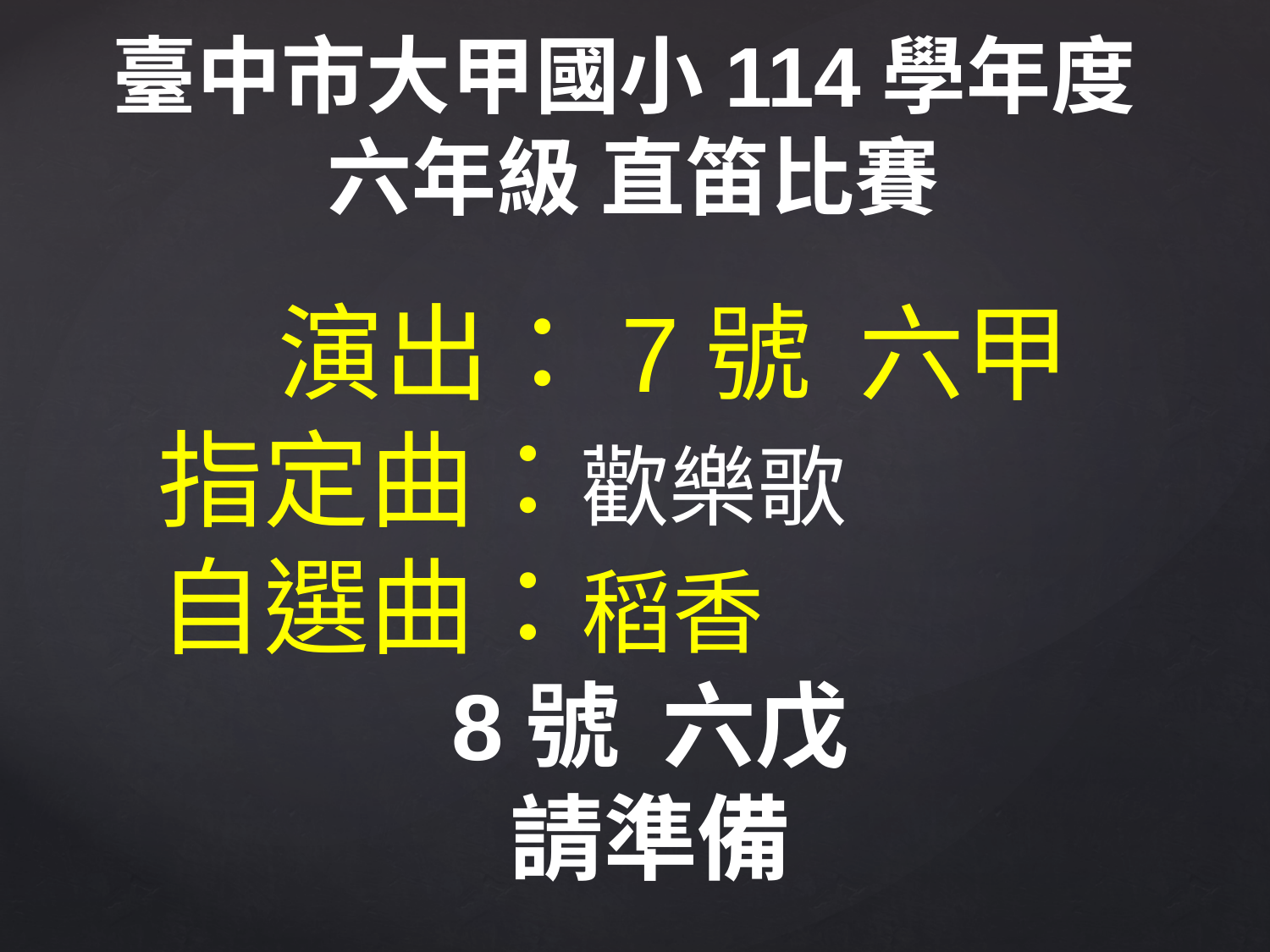

臺中市大甲國小114學年度
六年級 直笛比賽
    演出：7號  六甲
指定曲：歡樂歌
自選曲：稻香
8號  六戊
請準備